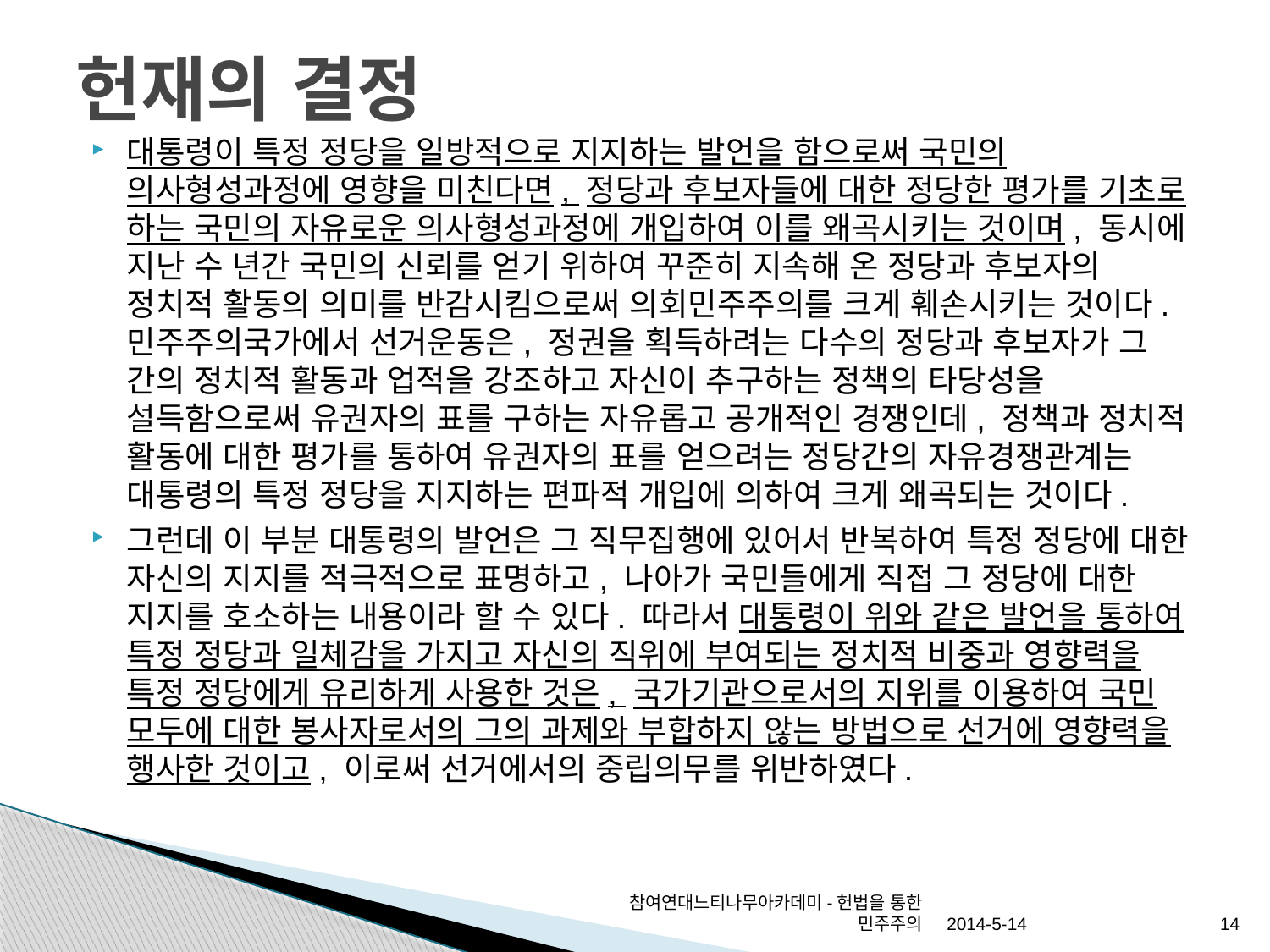

# 헌재의 결정
대통령이 특정 정당을 일방적으로 지지하는 발언을 함으로써 국민의 의사형성과정에 영향을 미친다면, 정당과 후보자들에 대한 정당한 평가를 기초로 하는 국민의 자유로운 의사형성과정에 개입하여 이를 왜곡시키는 것이며, 동시에 지난 수 년간 국민의 신뢰를 얻기 위하여 꾸준히 지속해 온 정당과 후보자의 정치적 활동의 의미를 반감시킴으로써 의회민주주의를 크게 훼손시키는 것이다. 민주주의국가에서 선거운동은, 정권을 획득하려는 다수의 정당과 후보자가 그 간의 정치적 활동과 업적을 강조하고 자신이 추구하는 정책의 타당성을 설득함으로써 유권자의 표를 구하는 자유롭고 공개적인 경쟁인데, 정책과 정치적 활동에 대한 평가를 통하여 유권자의 표를 얻으려는 정당간의 자유경쟁관계는 대통령의 특정 정당을 지지하는 편파적 개입에 의하여 크게 왜곡되는 것이다.
그런데 이 부분 대통령의 발언은 그 직무집행에 있어서 반복하여 특정 정당에 대한 자신의 지지를 적극적으로 표명하고, 나아가 국민들에게 직접 그 정당에 대한 지지를 호소하는 내용이라 할 수 있다. 따라서 대통령이 위와 같은 발언을 통하여 특정 정당과 일체감을 가지고 자신의 직위에 부여되는 정치적 비중과 영향력을 특정 정당에게 유리하게 사용한 것은, 국가기관으로서의 지위를 이용하여 국민 모두에 대한 봉사자로서의 그의 과제와 부합하지 않는 방법으로 선거에 영향력을 행사한 것이고, 이로써 선거에서의 중립의무를 위반하였다.
참여연대느티나무아카데미-헌법을 통한 민주주의
2014-5-14
14